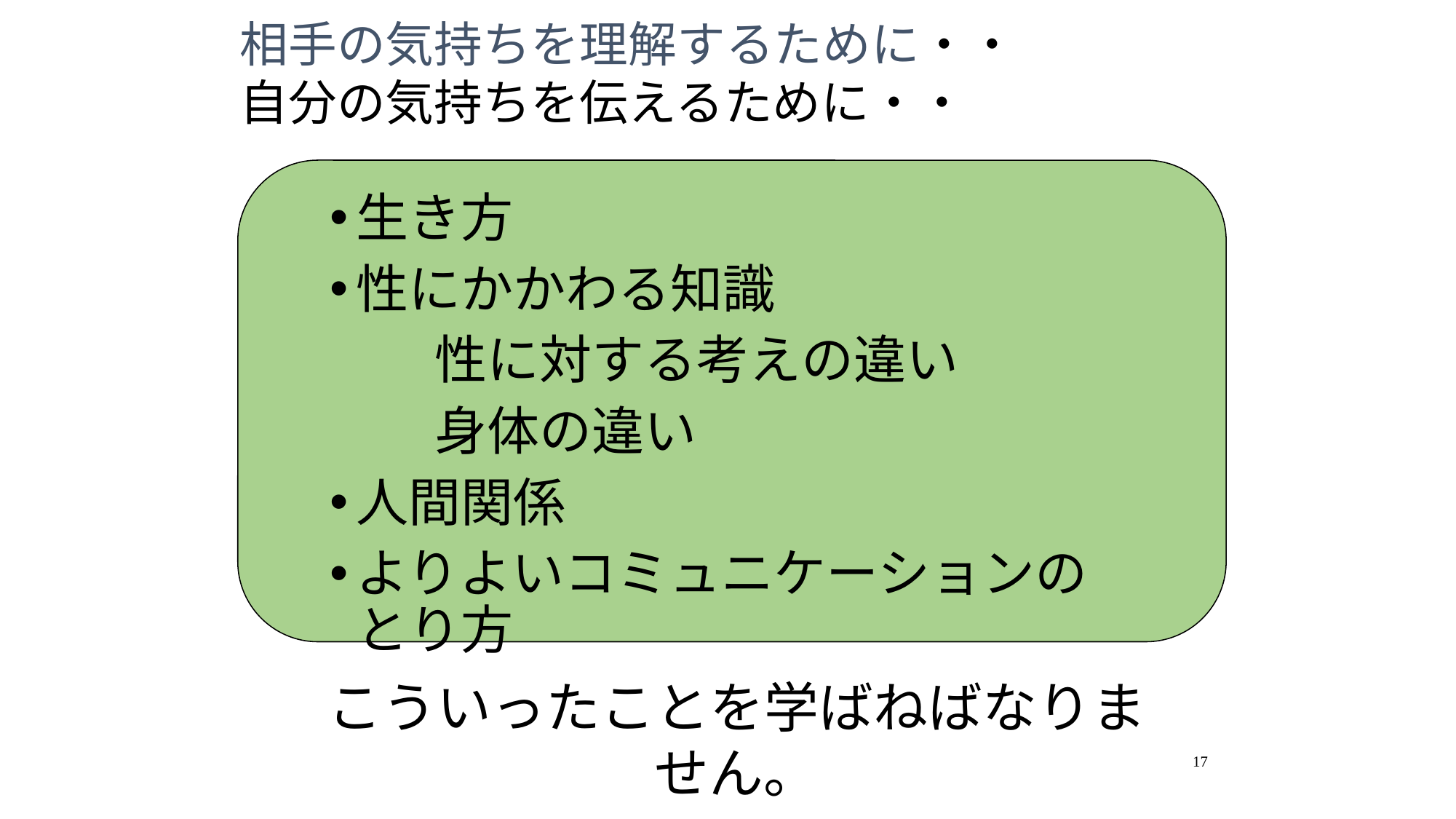

相手の気持ちを理解するために・・
自分の気持ちを伝えるために・・

生き方
性にかかわる知識
　　性に対する考えの違い
　　身体の違い
人間関係
よりよいコミュニケーションのとり方
こういったことを学ばねばなりません。
17